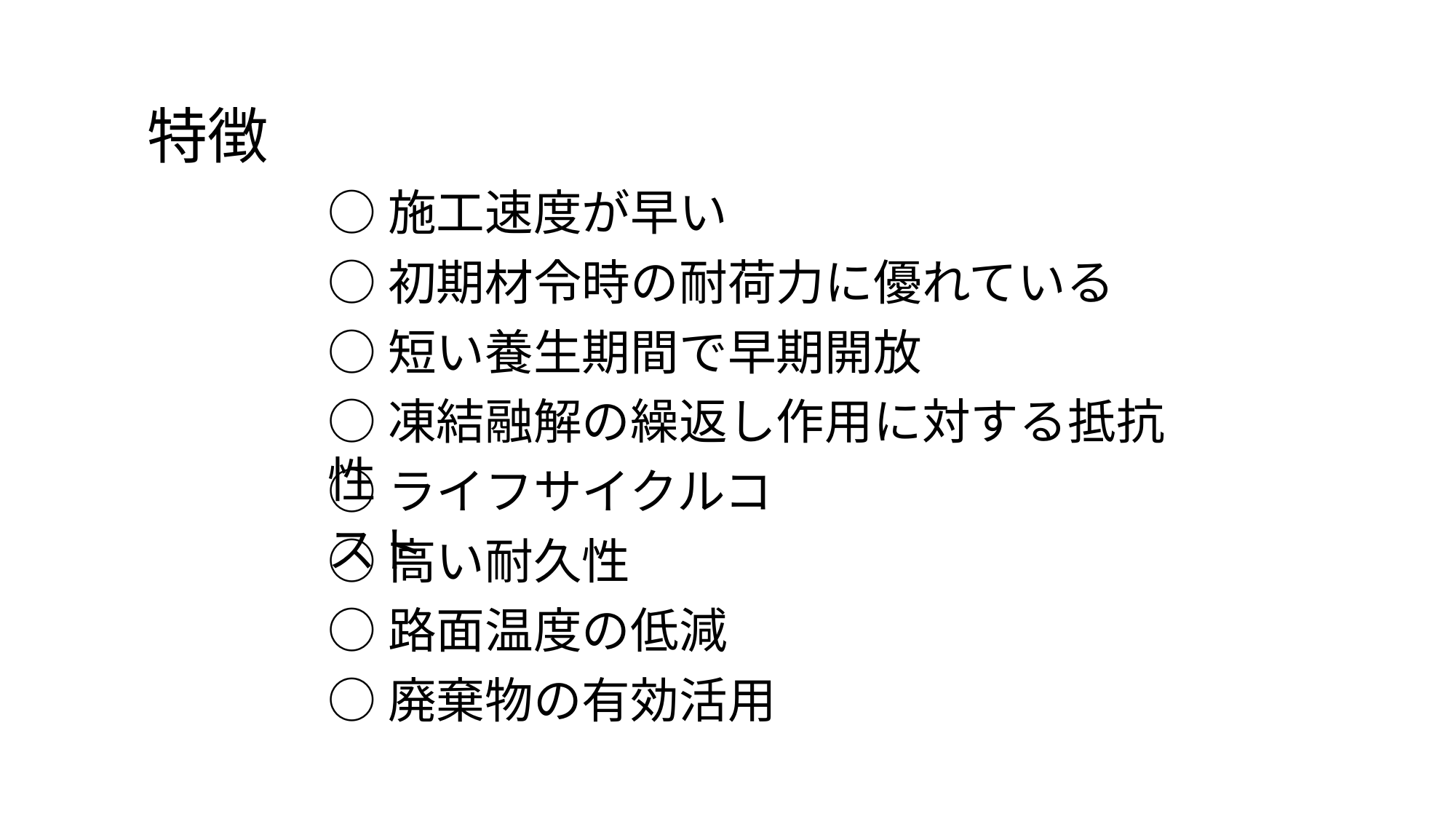

特徴
○施工速度が早い
○初期材令時の耐荷力に優れている
○短い養生期間で早期開放
○凍結融解の繰返し作用に対する抵抗性
○ライフサイクルコスト
○高い耐久性
○路面温度の低減
○廃棄物の有効活用